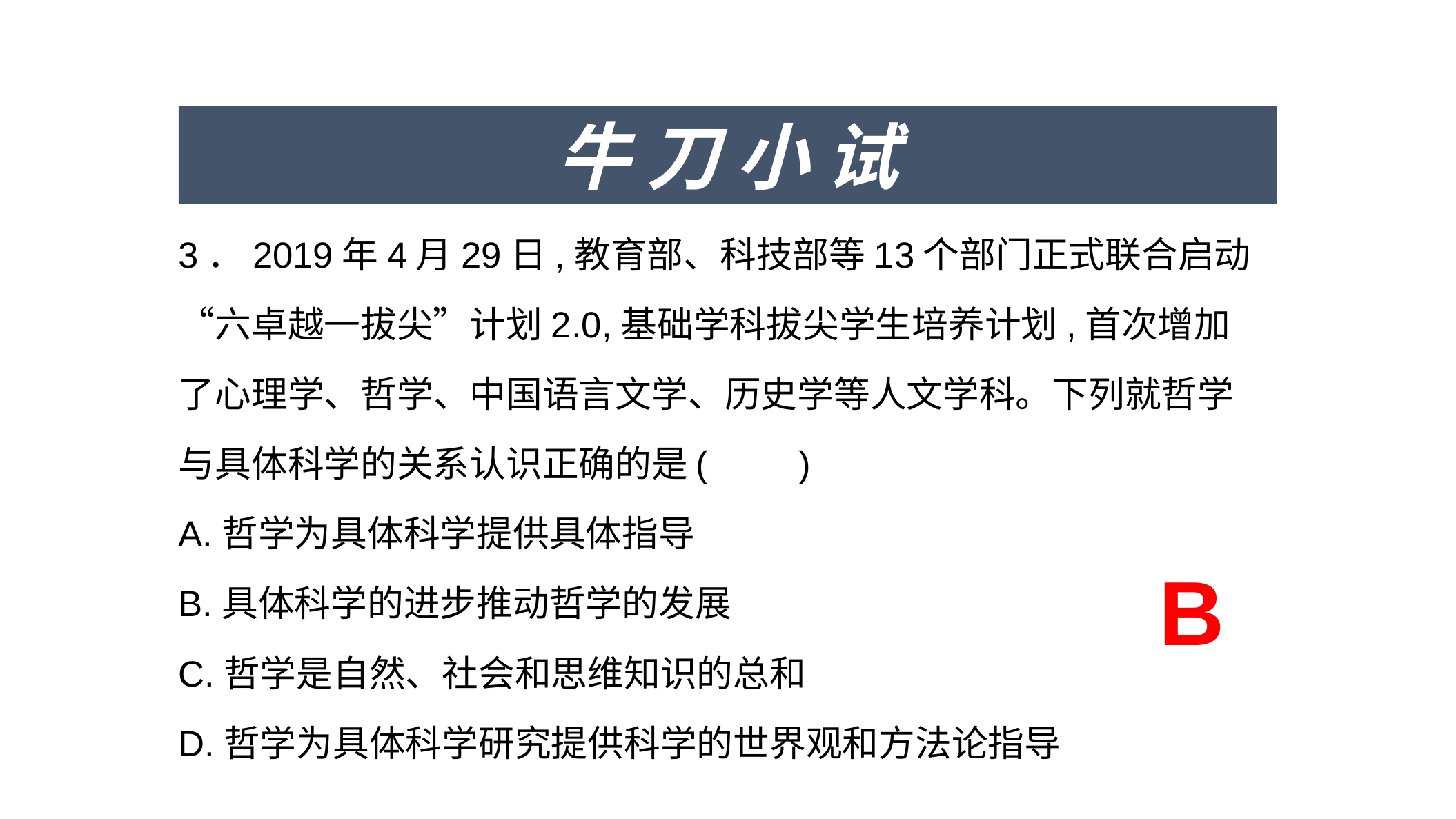

牛 刀 小 试
3．2019年4月29日,教育部、科技部等13个部门正式联合启动“六卓越一拔尖”计划2.0,基础学科拔尖学生培养计划,首次增加了心理学、哲学、中国语言文学、历史学等人文学科。下列就哲学与具体科学的关系认识正确的是	(　　)
A.哲学为具体科学提供具体指导
B.具体科学的进步推动哲学的发展
C.哲学是自然、社会和思维知识的总和
D.哲学为具体科学研究提供科学的世界观和方法论指导
B